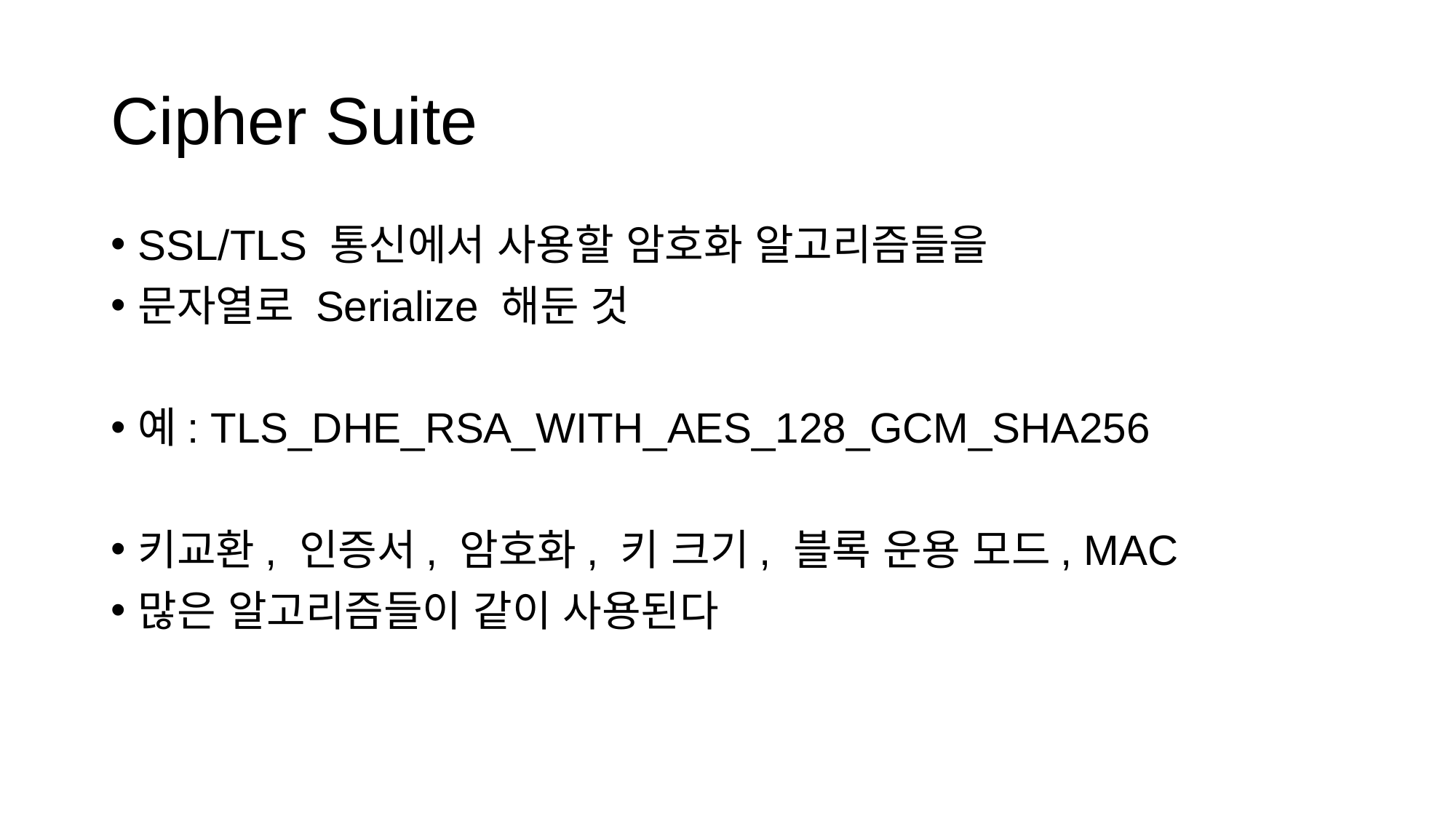

# Cipher Suite
SSL/TLS 통신에서 사용할 암호화 알고리즘들을
문자열로 Serialize 해둔 것

예: TLS_DHE_RSA_WITH_AES_128_GCM_SHA256

키교환, 인증서, 암호화, 키 크기, 블록 운용 모드, MAC
많은 알고리즘들이 같이 사용된다